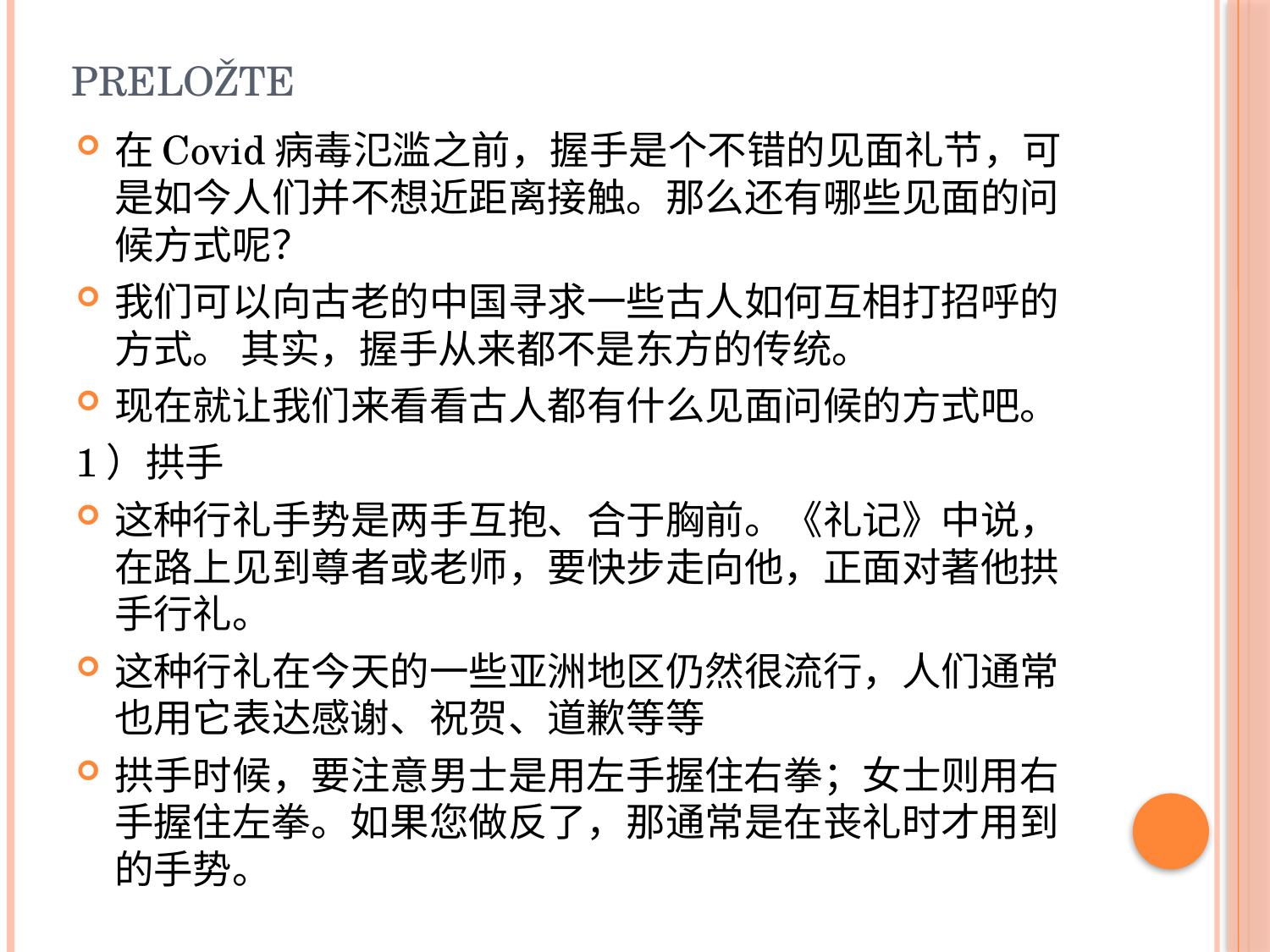

# Preložte
在Covid病毒氾滥之前，握手是个不错的见面礼节，可是如今人们并不想近距离接触。那么还有哪些见面的问候方式呢？
我们可以向古老的中国寻求一些古人如何互相打招呼的方式。 其实，握手从来都不是东方的传统。
现在就让我们来看看古人都有什么见面问候的方式吧。
1）拱手
这种行礼手势是两手互抱、合于胸前。《礼记》中说，在路上见到尊者或老师，要快步走向他，正面对著他拱手行礼。
这种行礼在今天的一些亚洲地区仍然很流行，人们通常也用它表达感谢、祝贺、道歉等等
拱手时候，要注意男士是用左手握住右拳；女士则用右手握住左拳。如果您做反了，那通常是在丧礼时才用到的手势。